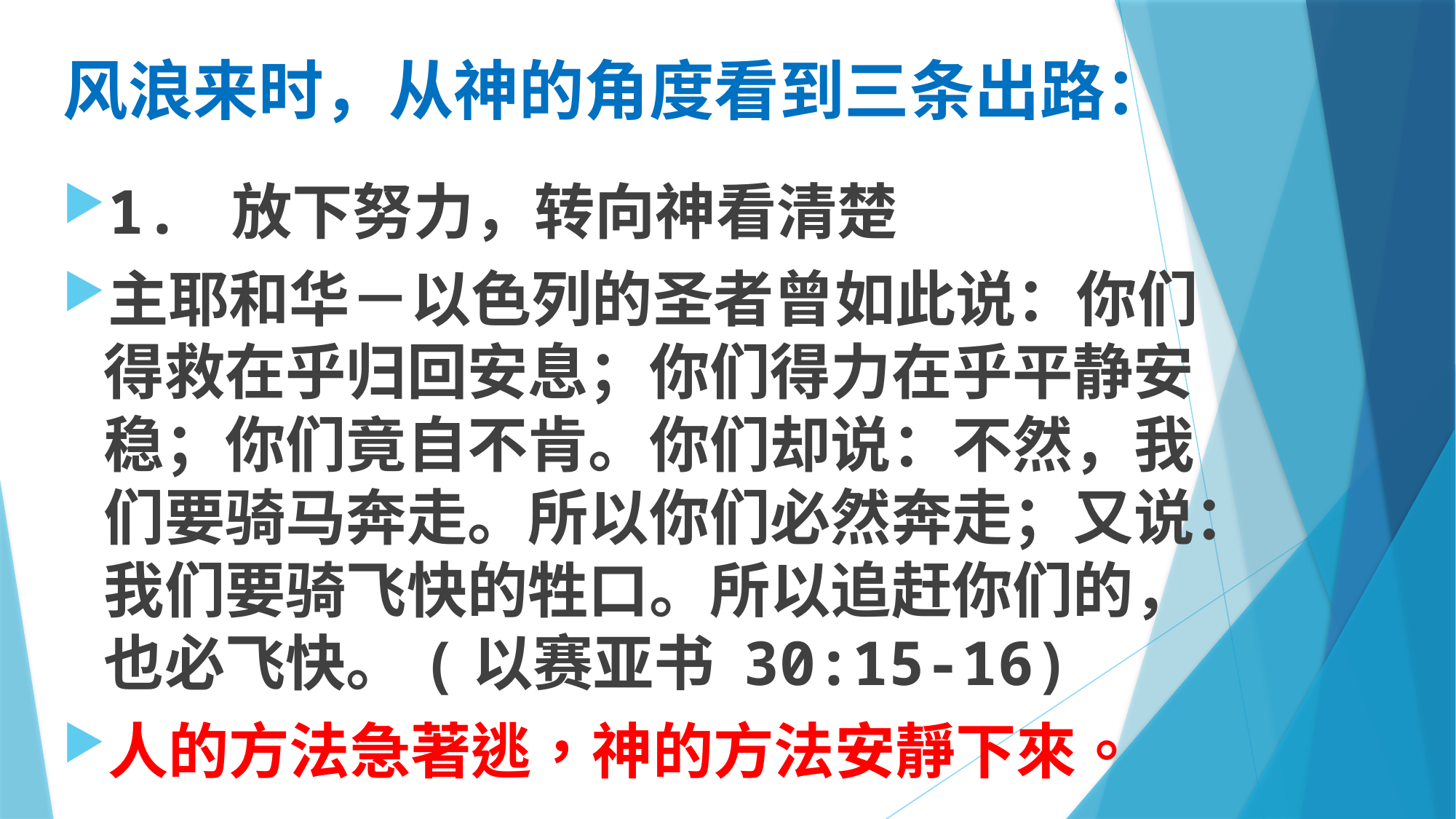

# 风浪来时，从神的角度看到三条出路：
1. 放下努力，转向神看清楚
主耶和华－以色列的圣者曾如此说：你们得救在乎归回安息；你们得力在乎平静安稳；你们竟自不肯。你们却说：不然，我们要骑马奔走。所以你们必然奔走；又说：我们要骑飞快的牲口。所以追赶你们的，也必飞快。(以赛亚书 30:15-16)
人的方法急著逃，神的方法安靜下來。